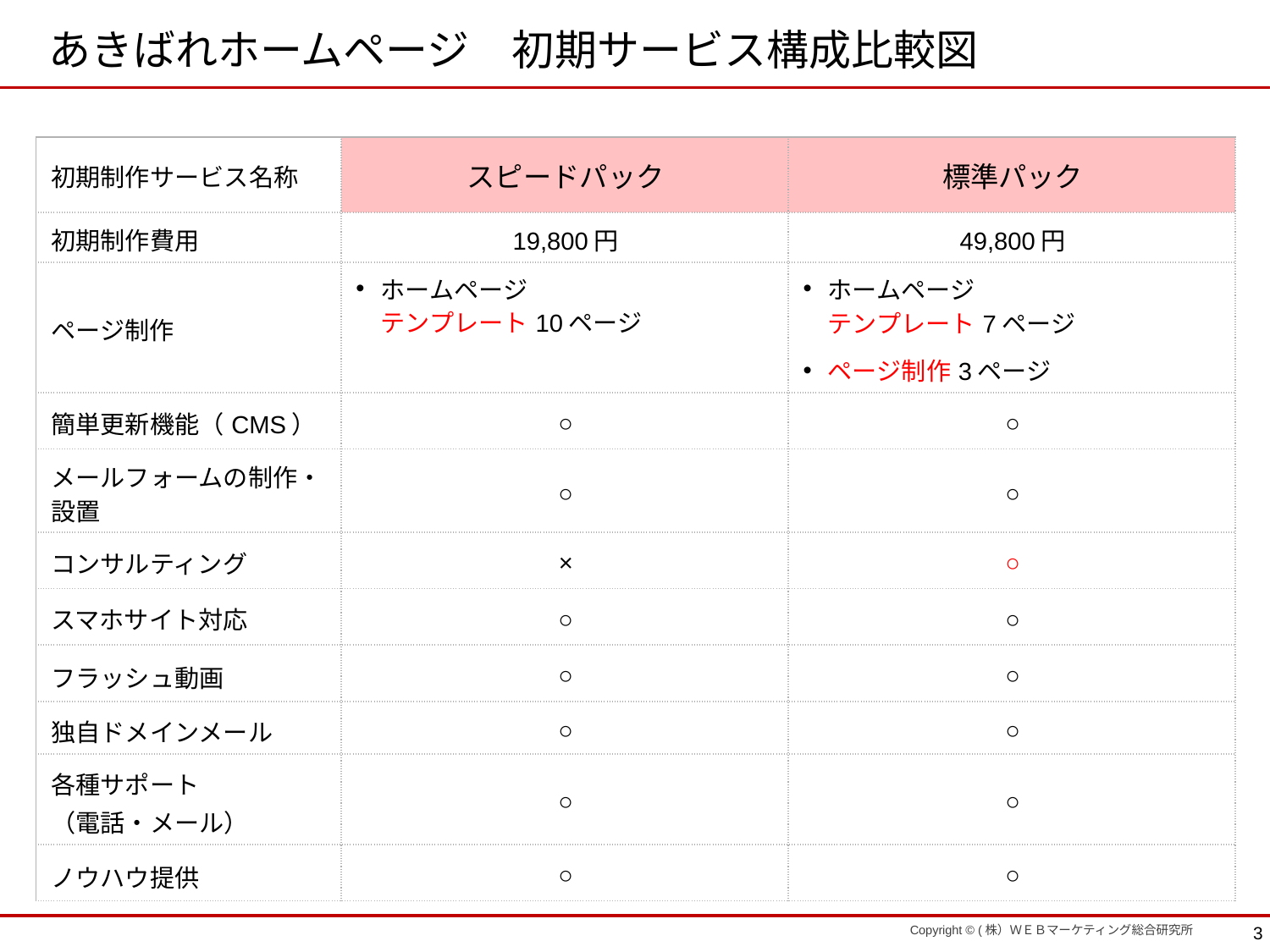

あきばれホームページ　初期サービス構成比較図
| 初期制作サービス名称 | スピードパック | 標準パック |
| --- | --- | --- |
| 初期制作費用 | 19,800円 | 49,800円 |
| ページ制作 | ホームページ テンプレート10ページ | ホームページ テンプレート7ページ ページ制作3ページ |
| 簡単更新機能（CMS） | ○ | ○ |
| メールフォームの制作・設置 | ○ | ○ |
| コンサルティング | × | ○ |
| スマホサイト対応 | ○ | ○ |
| フラッシュ動画 | ○ | ○ |
| 独自ドメインメール | ○ | ○ |
| 各種サポート （電話・メール） | ○ | ○ |
| ノウハウ提供 | ○ | ○ |